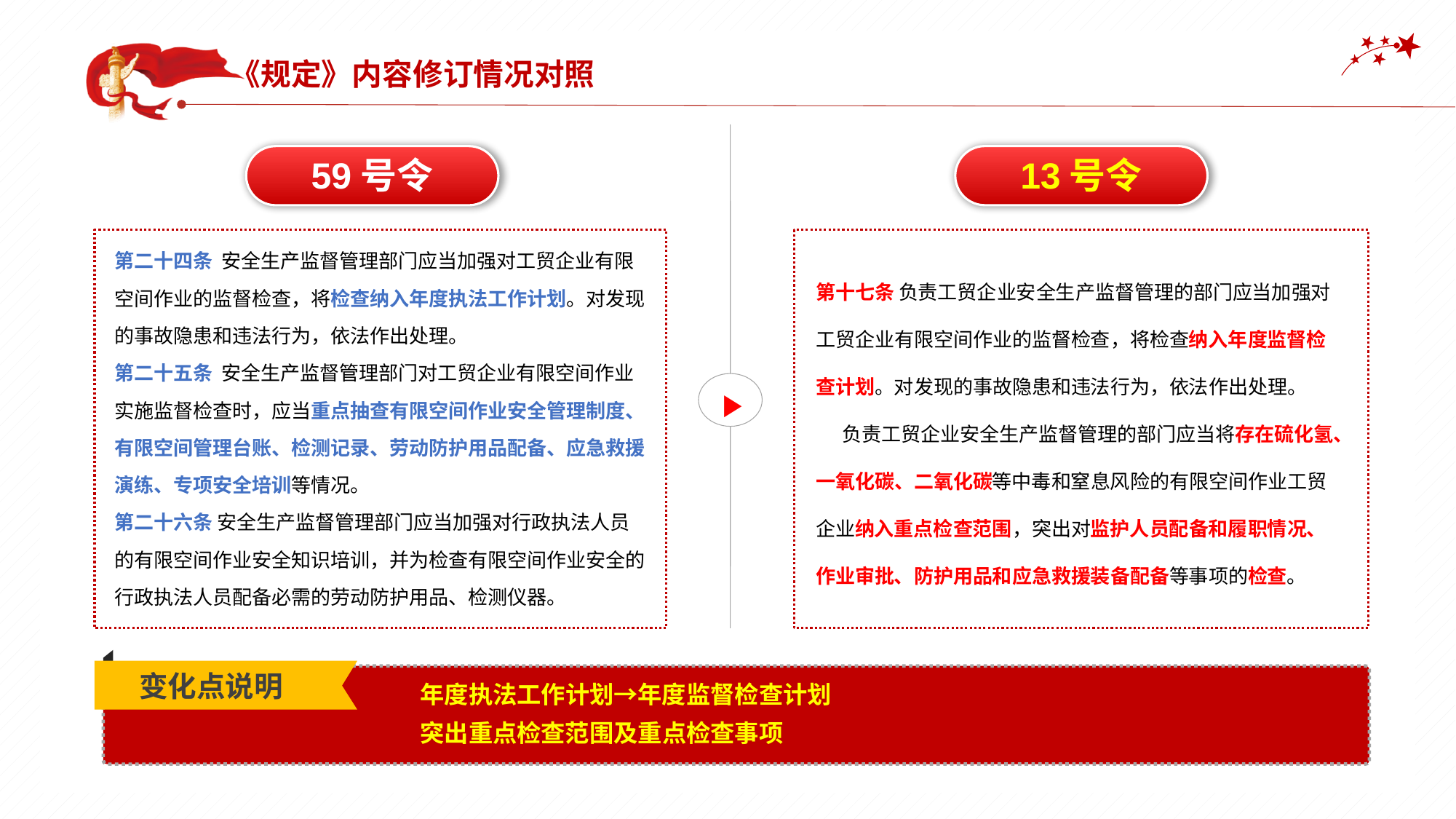

《规定》内容修订情况对照

▶

13号令

59号令

第二十四条  安全生产监督管理部门应当加强对工贸企业有限空间作业的监督检查，将检查纳入年度执法工作计划。对发现的事故隐患和违法行为，依法作出处理。
第二十五条  安全生产监督管理部门对工贸企业有限空间作业实施监督检查时，应当重点抽查有限空间作业安全管理制度、有限空间管理台账、检测记录、劳动防护用品配备、应急救援演练、专项安全培训等情况。
第二十六条 安全生产监督管理部门应当加强对行政执法人员的有限空间作业安全知识培训，并为检查有限空间作业安全的行政执法人员配备必需的劳动防护用品、检测仪器。

第十七条 负责工贸企业安全生产监督管理的部门应当加强对工贸企业有限空间作业的监督检查，将检查纳入年度监督检查计划。对发现的事故隐患和违法行为，依法作出处理。
     负责工贸企业安全生产监督管理的部门应当将存在硫化氢、一氧化碳、二氧化碳等中毒和窒息风险的有限空间作业工贸企业纳入重点检查范围，突出对监护人员配备和履职情况、作业审批、防护用品和应急救援装备配备等事项的检查。

变化点说明

年度执法工作计划→年度监督检查计划
突出重点检查范围及重点检查事项